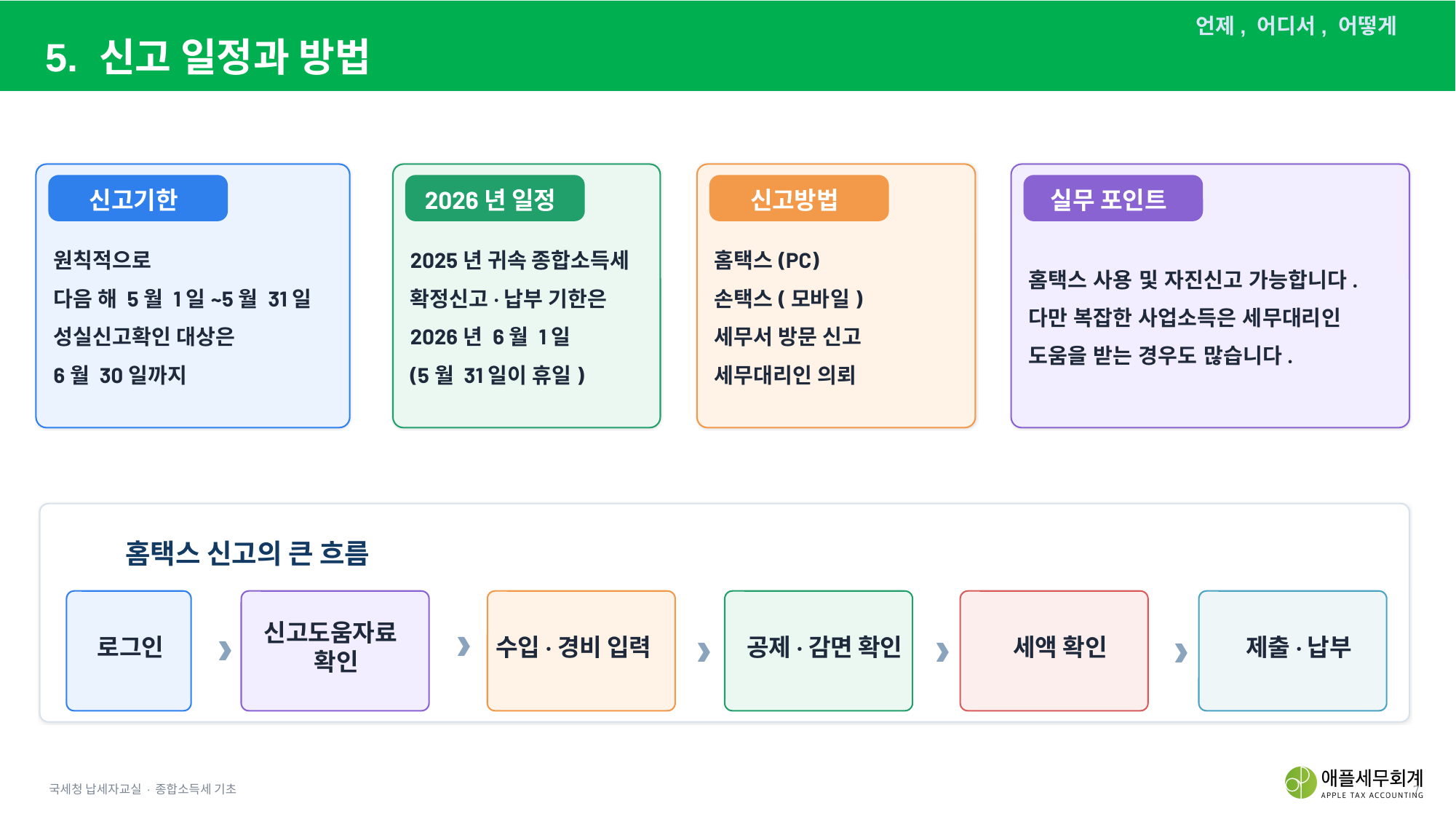

언제, 어디서, 어떻게
5. 신고 일정과 방법

신고기한
2026년 일정
신고방법
실무 포인트
원칙적으로
다음 해 5월 1일~5월 31일
성실신고확인 대상은
6월 30일까지
2025년 귀속 종합소득세
확정신고·납부 기한은
2026년 6월 1일
(5월 31일이 휴일)
홈택스(PC)
손택스(모바일)
세무서 방문 신고
세무대리인 의뢰
홈택스 사용 및 자진신고 가능합니다.
다만 복잡한 사업소득은 세무대리인 도움을 받는 경우도 많습니다.

홈택스 신고의 큰 흐름

로그인
신고도움자료
 확인
수입·경비 입력
공제·감면 확인
세액 확인
제출·납부
›
›
›
›
›
국세청 납세자교실 · 종합소득세 기초
7